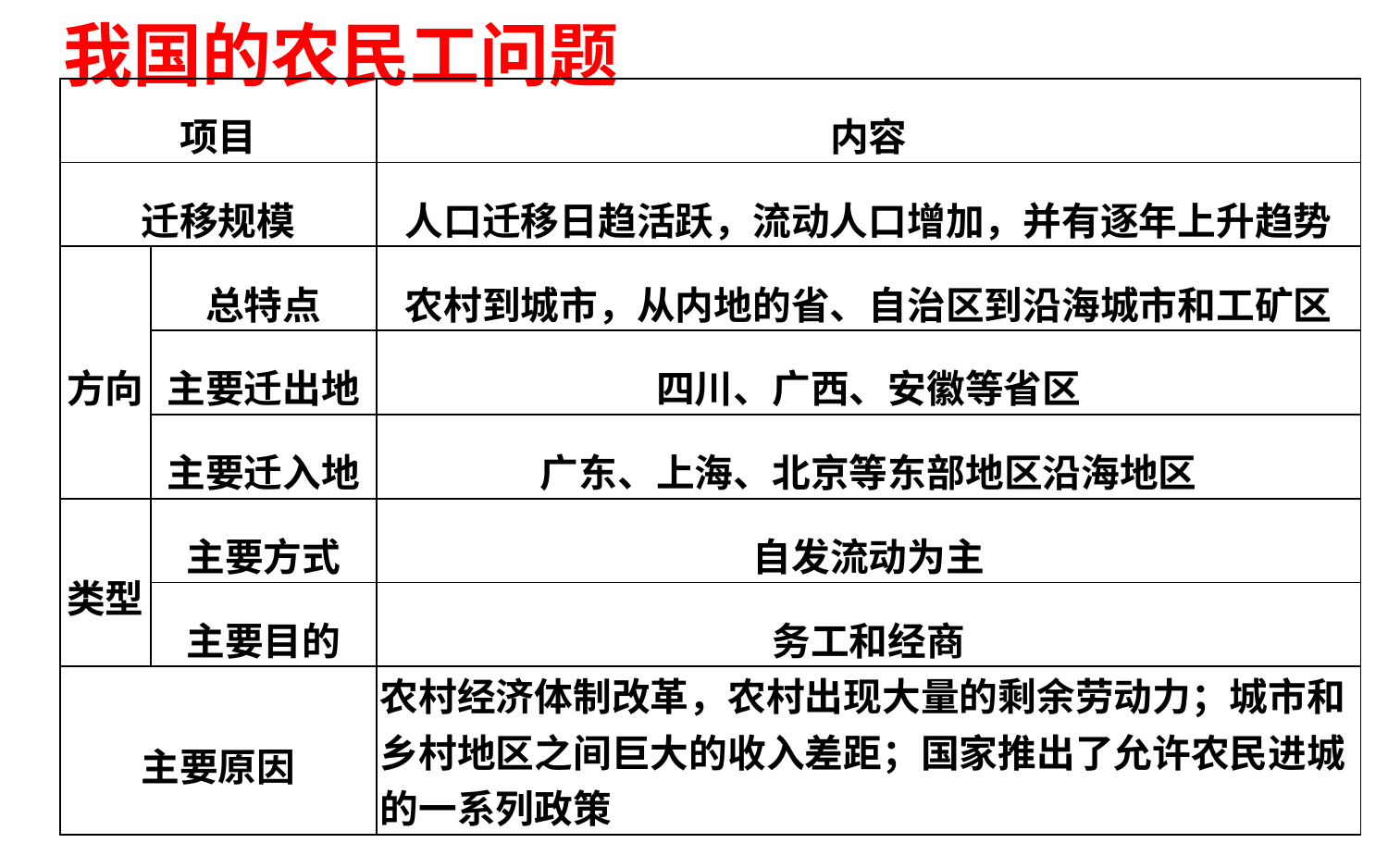

# 我国的农民工问题
| 项目 |  | 内容 |
| --- | --- | --- |
| 迁移规模 |  | 人口迁移日趋活跃，流动人口增加，并有逐年上升趋势 |
| 方向 | 总特点 | 农村到城市，从内地的省、自治区到沿海城市和工矿区 |
|  | 主要迁出地 | 四川、广西、安徽等省区 |
|  | 主要迁入地 | 广东、上海、北京等东部地区沿海地区 |
| 类型 | 主要方式 | 自发流动为主 |
|  | 主要目的 | 务工和经商 |
| 主要原因 |  | 农村经济体制改革，农村出现大量的剩余劳动力；城市和乡村地区之间巨大的收入差距；国家推出了允许农民进城的一系列政策 |